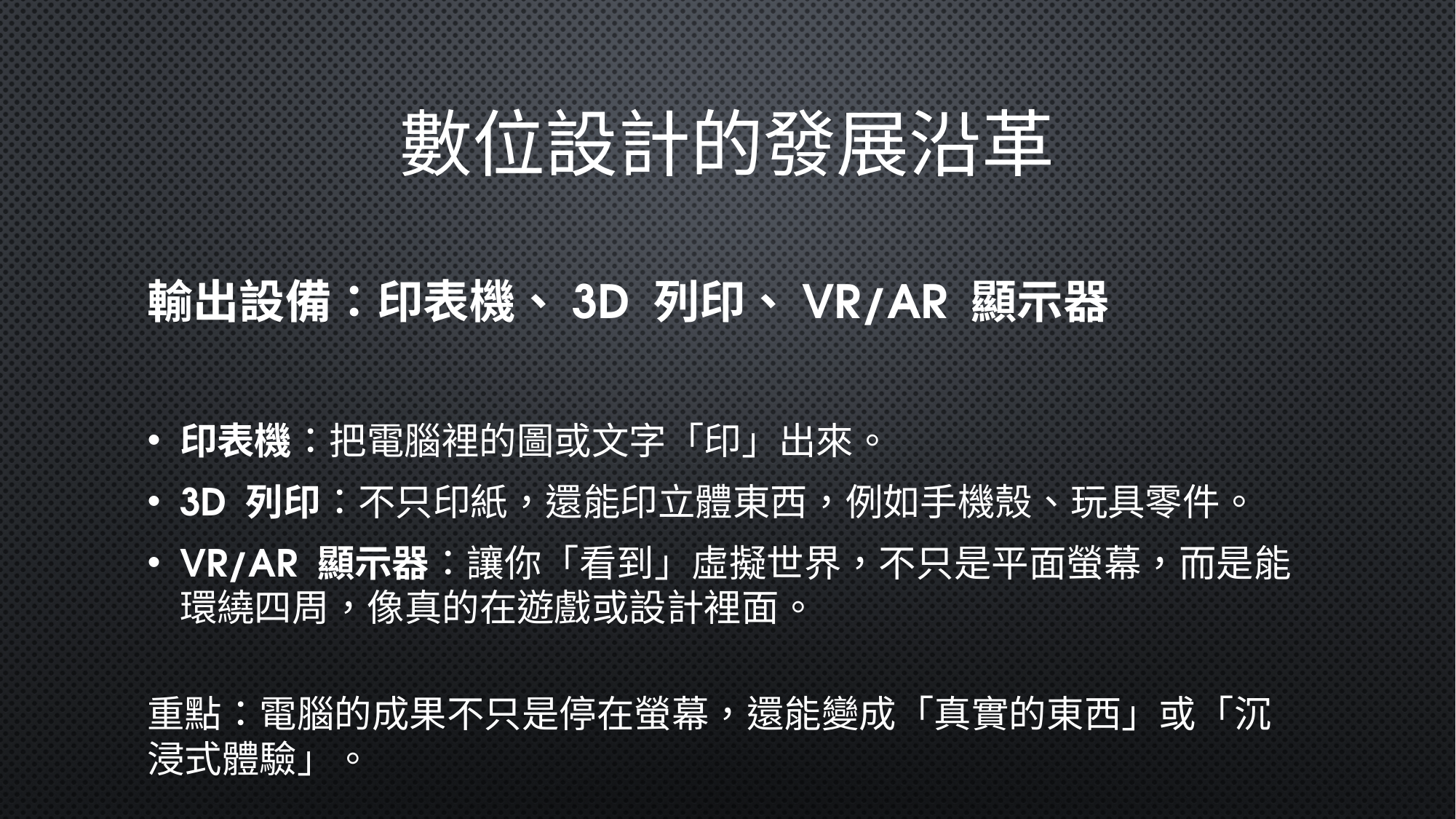

# 數位設計的發展沿革
輸出設備：印表機、3D 列印、VR/AR 顯示器

印表機：把電腦裡的圖或文字「印」出來。
3D 列印：不只印紙，還能印立體東西，例如手機殼、玩具零件。
VR/AR 顯示器：讓你「看到」虛擬世界，不只是平面螢幕，而是能環繞四周，像真的在遊戲或設計裡面。
重點：電腦的成果不只是停在螢幕，還能變成「真實的東西」或「沉浸式體驗」。